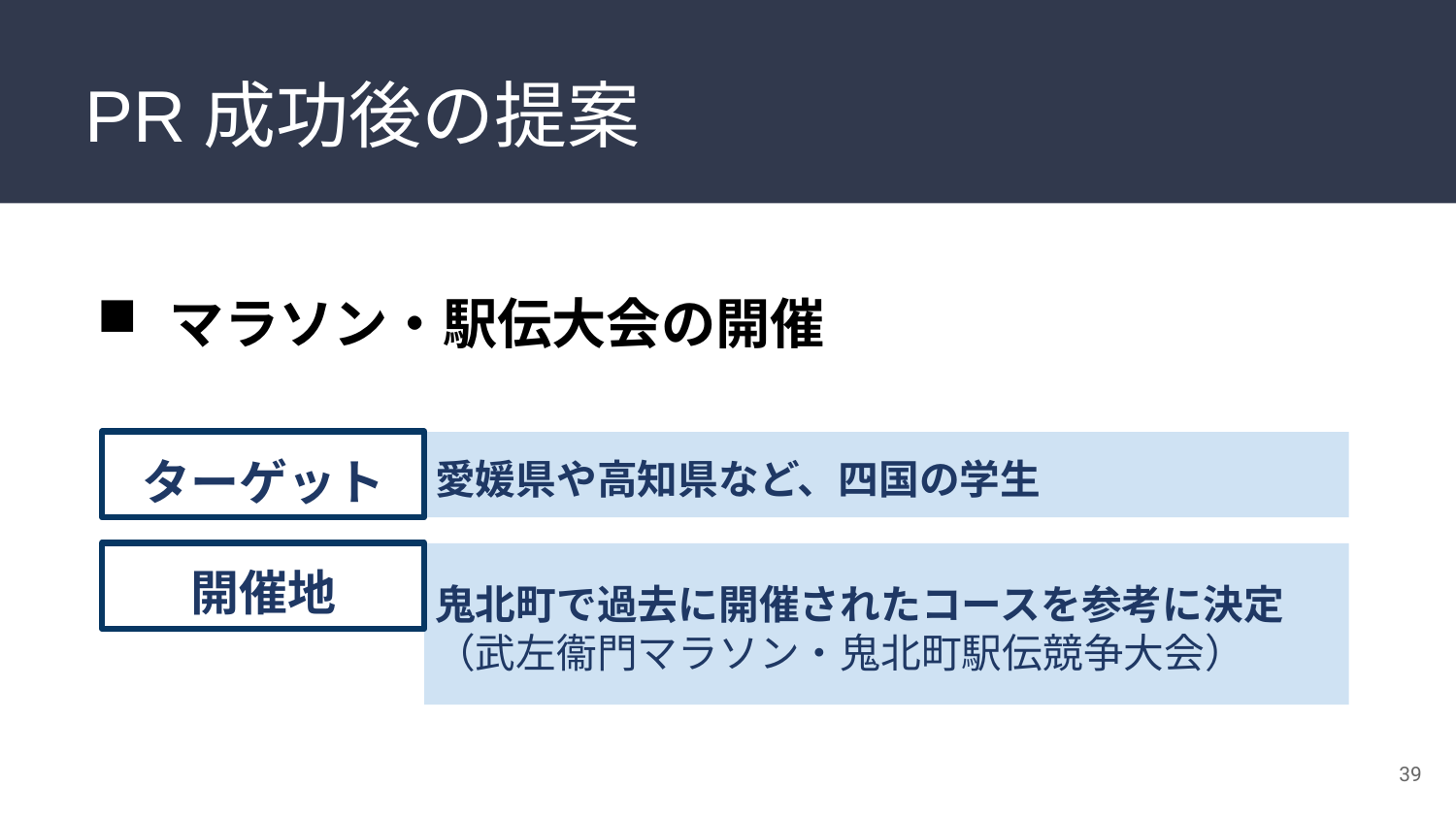

# PR成功後の提案
マラソン・駅伝大会の開催
ターゲット
愛媛県や高知県など、四国の学生
開催地
鬼北町で過去に開催されたコースを参考に決定
（武左衞門マラソン・鬼北町駅伝競争大会）
39